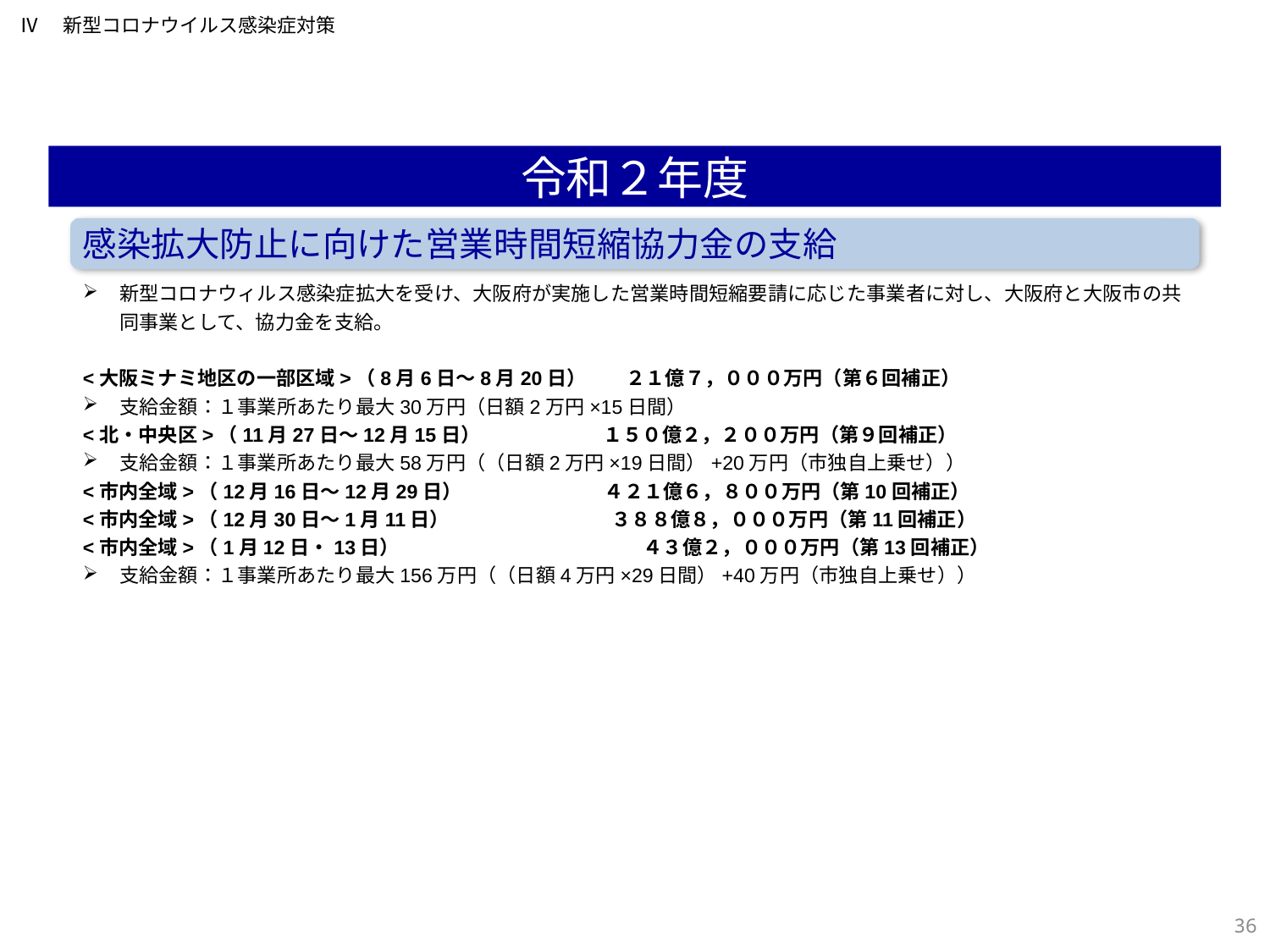

Ⅳ　新型コロナウイルス感染症対策
令和２年度
感染拡大防止に向けた営業時間短縮協力金の支給
新型コロナウィルス感染症拡大を受け、大阪府が実施した営業時間短縮要請に応じた事業者に対し、大阪府と大阪市の共同事業として、協力金を支給。

<大阪ミナミ地区の一部区域>（8月6日～8月20日）　　２１億７，０００万円（第６回補正）
支給金額：１事業所あたり最大30万円（日額2万円×15日間）
<北・中央区>（11月27日～12月15日）　　　　　　 １５０億２，２００万円（第９回補正）
支給金額：１事業所あたり最大58万円（（日額2万円×19日間）+20万円（市独自上乗せ））
<市内全域>（12月16日～12月29日）　　　　　　　 ４２１億６，８００万円（第10回補正）
<市内全域>（12月30日～1月11日）　　　　　　　　 ３８８億８，０００万円（第11回補正）
<市内全域>（1月12日・13日）　　　　　　　　　　　      ４３億２，０００万円（第13回補正）
支給金額：１事業所あたり最大156万円（（日額4万円×29日間）+40万円（市独自上乗せ））
36